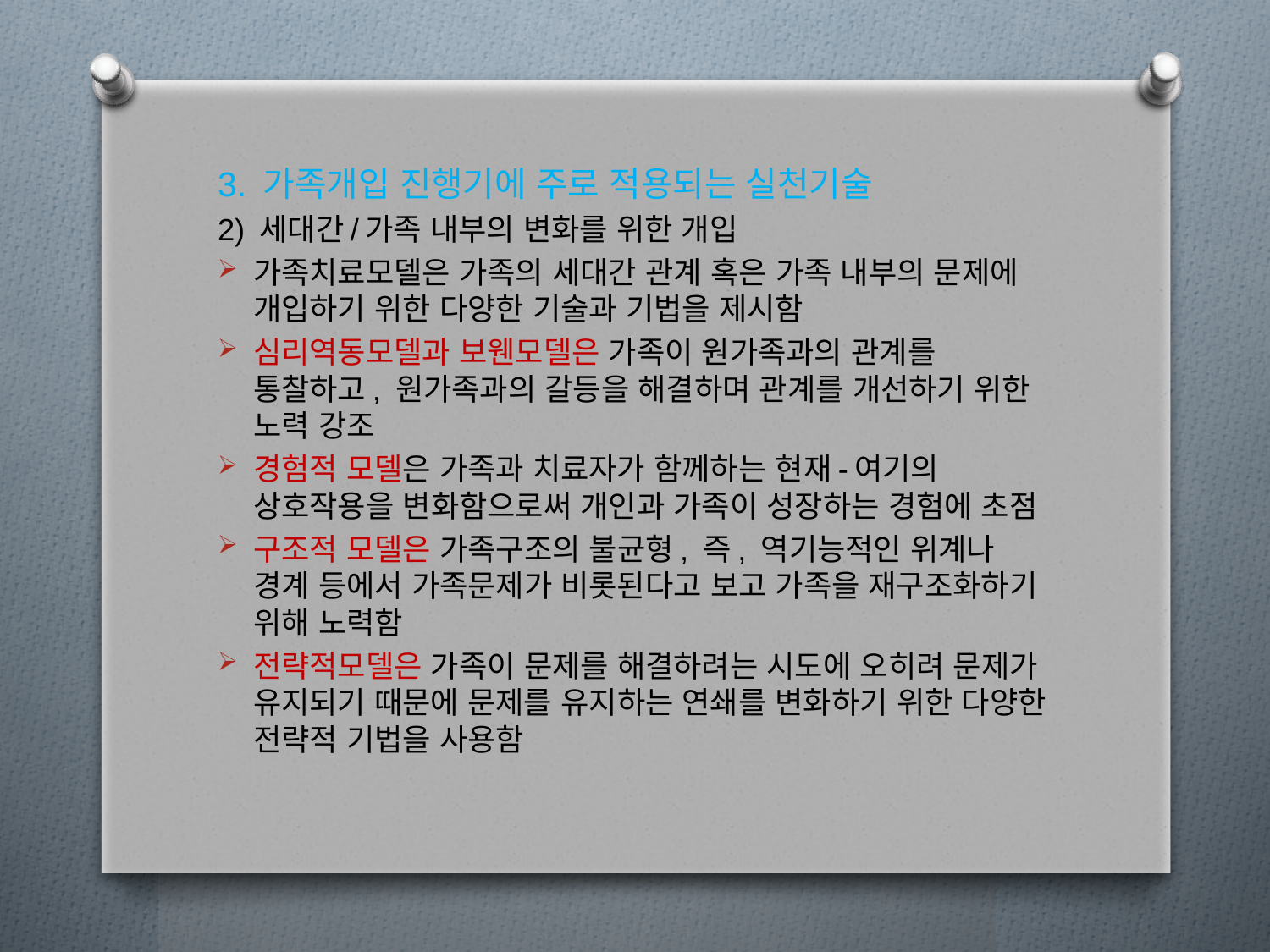

3. 가족개입 진행기에 주로 적용되는 실천기술
2) 세대간/가족 내부의 변화를 위한 개입
가족치료모델은 가족의 세대간 관계 혹은 가족 내부의 문제에 개입하기 위한 다양한 기술과 기법을 제시함
심리역동모델과 보웬모델은 가족이 원가족과의 관계를 통찰하고, 원가족과의 갈등을 해결하며 관계를 개선하기 위한 노력 강조
경험적 모델은 가족과 치료자가 함께하는 현재-여기의 상호작용을 변화함으로써 개인과 가족이 성장하는 경험에 초점
구조적 모델은 가족구조의 불균형, 즉, 역기능적인 위계나 경계 등에서 가족문제가 비롯된다고 보고 가족을 재구조화하기 위해 노력함
전략적모델은 가족이 문제를 해결하려는 시도에 오히려 문제가 유지되기 때문에 문제를 유지하는 연쇄를 변화하기 위한 다양한 전략적 기법을 사용함